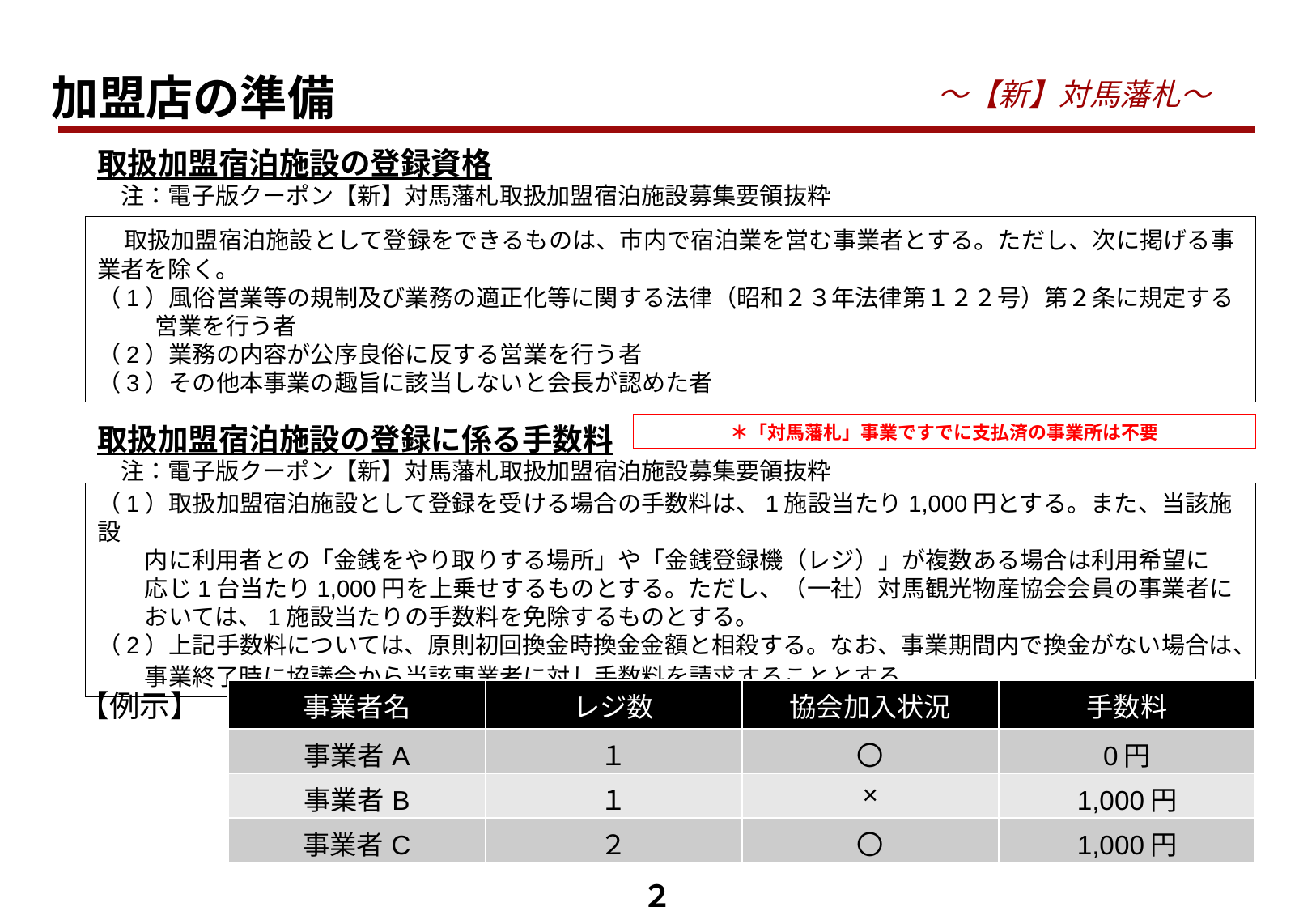

加盟店の準備
～【新】対馬藩札～
取扱加盟宿泊施設の登録資格
　注：電子版クーポン【新】対馬藩札取扱加盟宿泊施設募集要領抜粋
　取扱加盟宿泊施設として登録をできるものは、市内で宿泊業を営む事業者とする。ただし、次に掲げる事業者を除く。
（1）風俗営業等の規制及び業務の適正化等に関する法律（昭和２３年法律第１２２号）第２条に規定する
　　  営業を行う者
（2）業務の内容が公序良俗に反する営業を行う者
（3）その他本事業の趣旨に該当しないと会長が認めた者
取扱加盟宿泊施設の登録に係る手数料
　注：電子版クーポン【新】対馬藩札取扱加盟宿泊施設募集要領抜粋
＊「対馬藩札」事業ですでに支払済の事業所は不要
（1）取扱加盟宿泊施設として登録を受ける場合の手数料は、1施設当たり1,000円とする。また、当該施設
        内に利用者との「金銭をやり取りする場所」や「金銭登録機（レジ）」が複数ある場合は利用希望に
        応じ1台当たり1,000円を上乗せするものとする。ただし、（一社）対馬観光物産協会会員の事業者に
        おいては、1施設当たりの手数料を免除するものとする。
（2）上記手数料については、原則初回換金時換金金額と相殺する。なお、事業期間内で換金がない場合は、
        事業終了時に協議会から当該事業者に対し手数料を請求することとする。
| 事業者名 | レジ数 | 協会加入状況 | 手数料 |
| --- | --- | --- | --- |
| 事業者A | １ | 〇 | 0円 |
| 事業者B | １ | × | 1,000円 |
| 事業者C | ２ | 〇 | 1,000円 |
【例示】
２